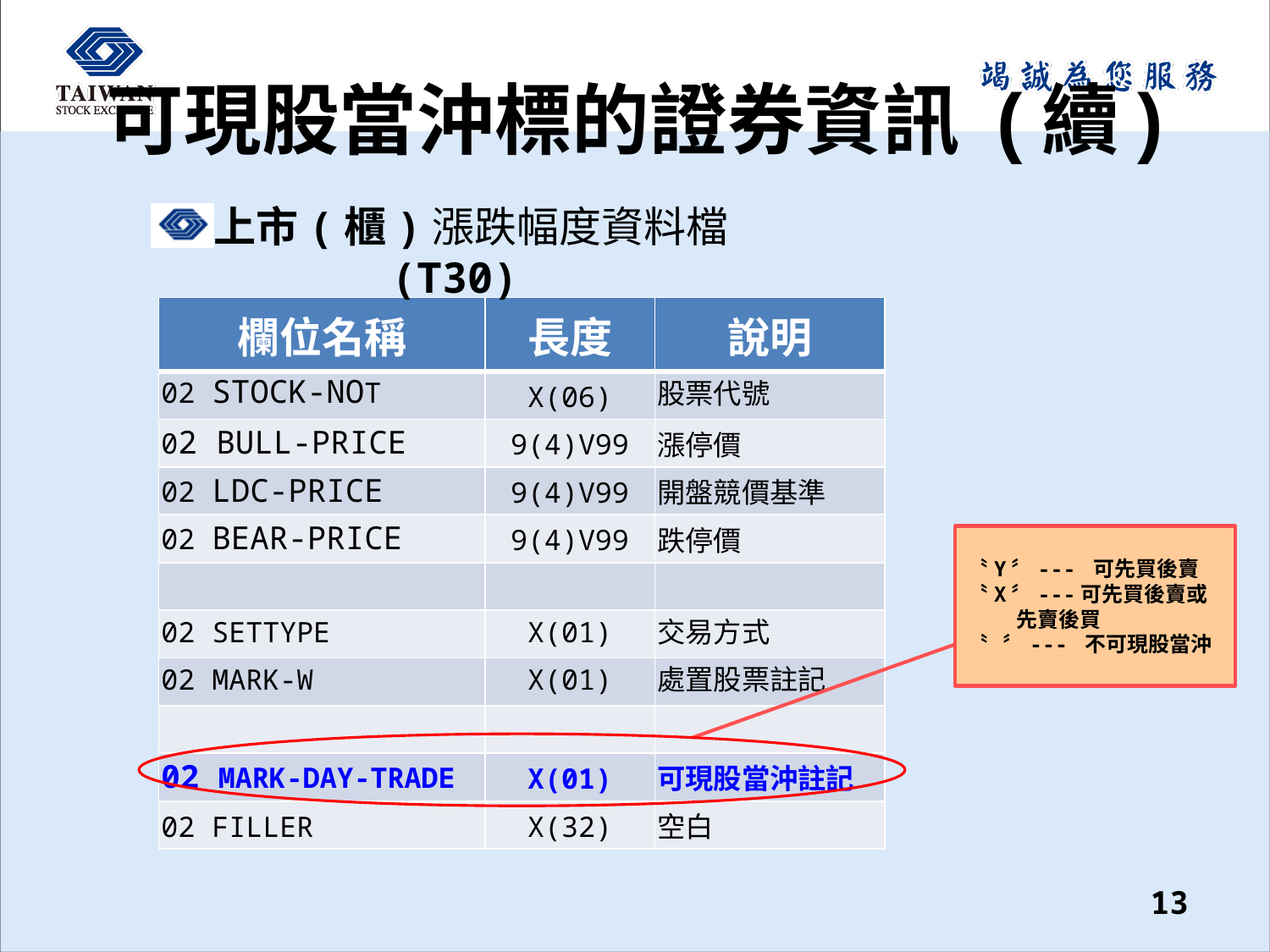

# 可現股當沖標的證券資訊 (續)
上市(櫃)漲跌幅度資料檔 (T30)
| 欄位名稱 | 長度 | 說明 |
| --- | --- | --- |
| 02 STOCK-NOT | X(06) | 股票代號 |
| 02 BULL-PRICE | 9(4)V99 | 漲停價 |
| 02 LDC-PRICE | 9(4)V99 | 開盤競價基準 |
| 02 BEAR-PRICE | 9(4)V99 | 跌停價 |
|  |  |  |
| 02 SETTYPE | X(01) | 交易方式 |
| 02 MARK-W | X(01) | 處置股票註記 |
|  |  |  |
| 02 MARK-DAY-TRADE | X(01) | 可現股當沖註記 |
| 02 FILLER | X(32) | 空白 |
〝Y〞--- 可先買後賣
〝X〞---可先買後賣或
         先賣後買
〝   〞--- 不可現股當沖

13